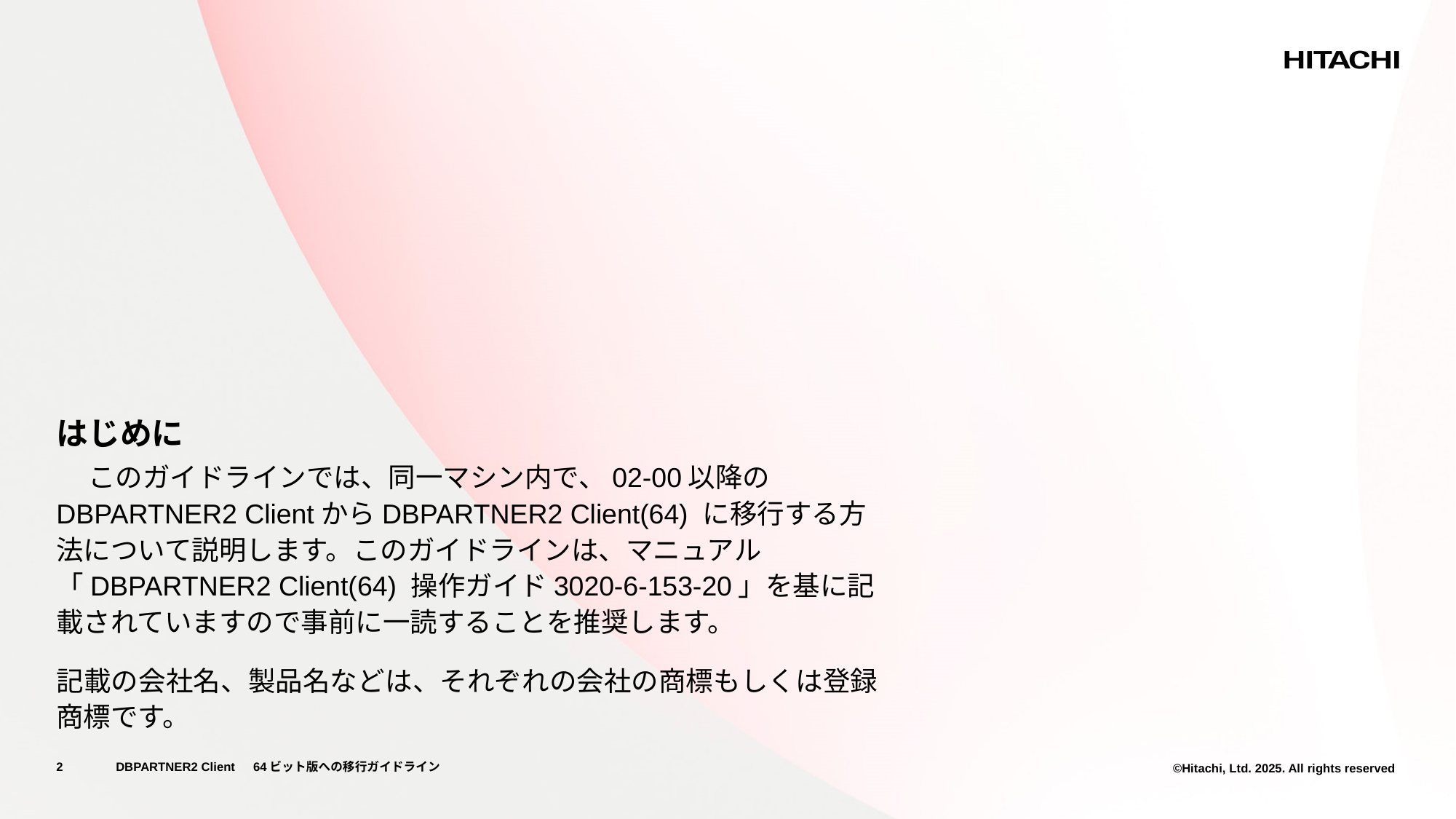

はじめに
　このガイドラインでは、同一マシン内で、02-00以降のDBPARTNER2 ClientからDBPARTNER2 Client(64) に移行する方法について説明します。このガイドラインは、マニュアル「DBPARTNER2 Client(64) 操作ガイド3020-6-153-20」を基に記載されていますので事前に一読することを推奨します。
記載の会社名、製品名などは、それぞれの会社の商標もしくは登録商標です。
2
DBPARTNER2 Client　64ビット版への移行ガイドライン